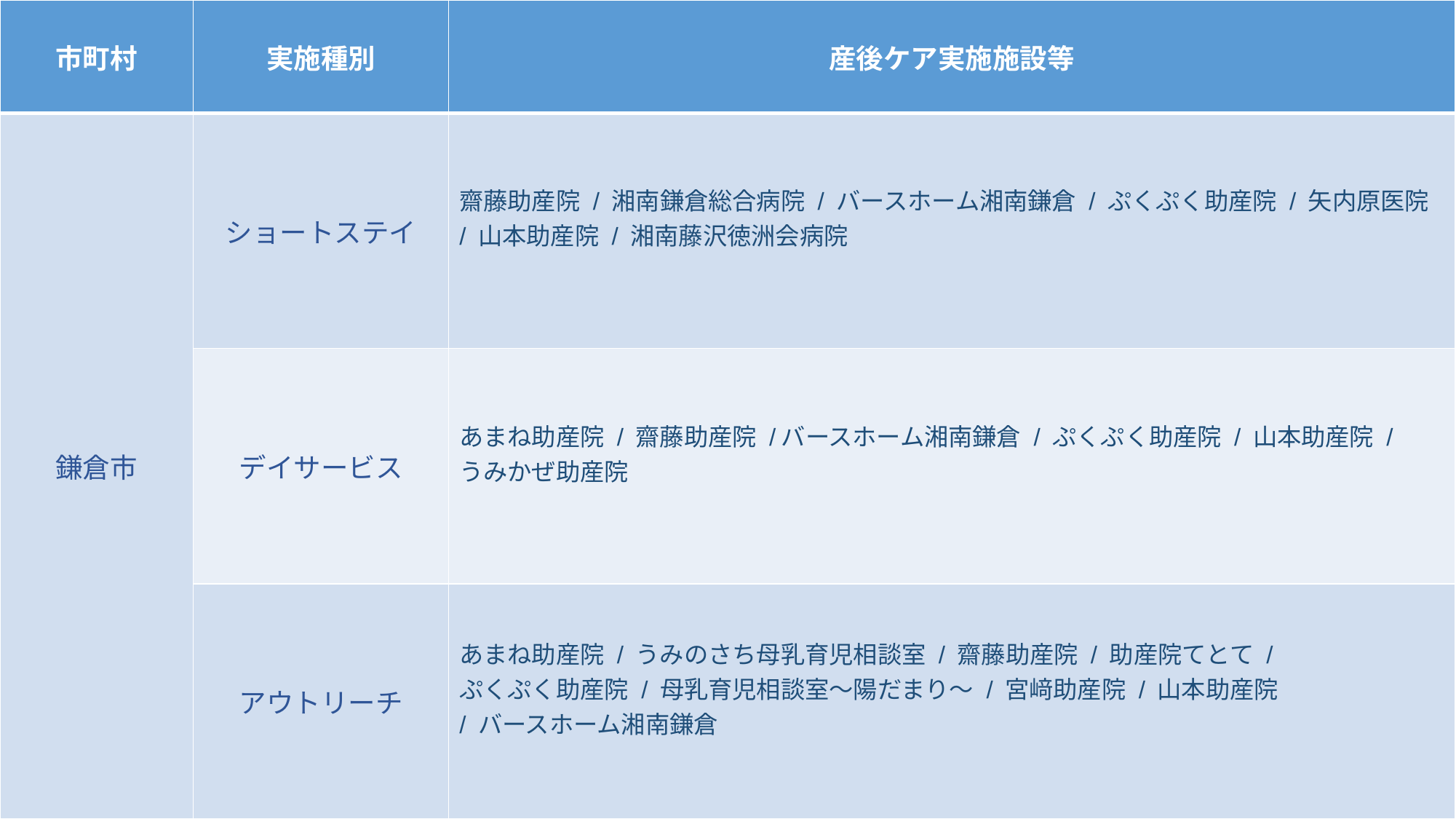

| 市町村 | 実施種別 | 産後ケア実施施設等 |
| --- | --- | --- |
| 鎌倉市 | ショートステイ | 齋藤助産院 / 湘南鎌倉総合病院 / バースホーム湘南鎌倉 / ぷくぷく助産院 / 矢内原医院 / 山本助産院 / 湘南藤沢徳洲会病院 |
|  | デイサービス | あまね助産院 / 齋藤助産院 /バースホーム湘南鎌倉 / ぷくぷく助産院 / 山本助産院 / うみかぜ助産院 |
|  | アウトリーチ | あまね助産院 / うみのさち母乳育児相談室 / 齋藤助産院 / 助産院てとて / ぷくぷく助産院 / 母乳育児相談室～陽だまり～ / 宮﨑助産院 / 山本助産院 / バースホーム湘南鎌倉 |